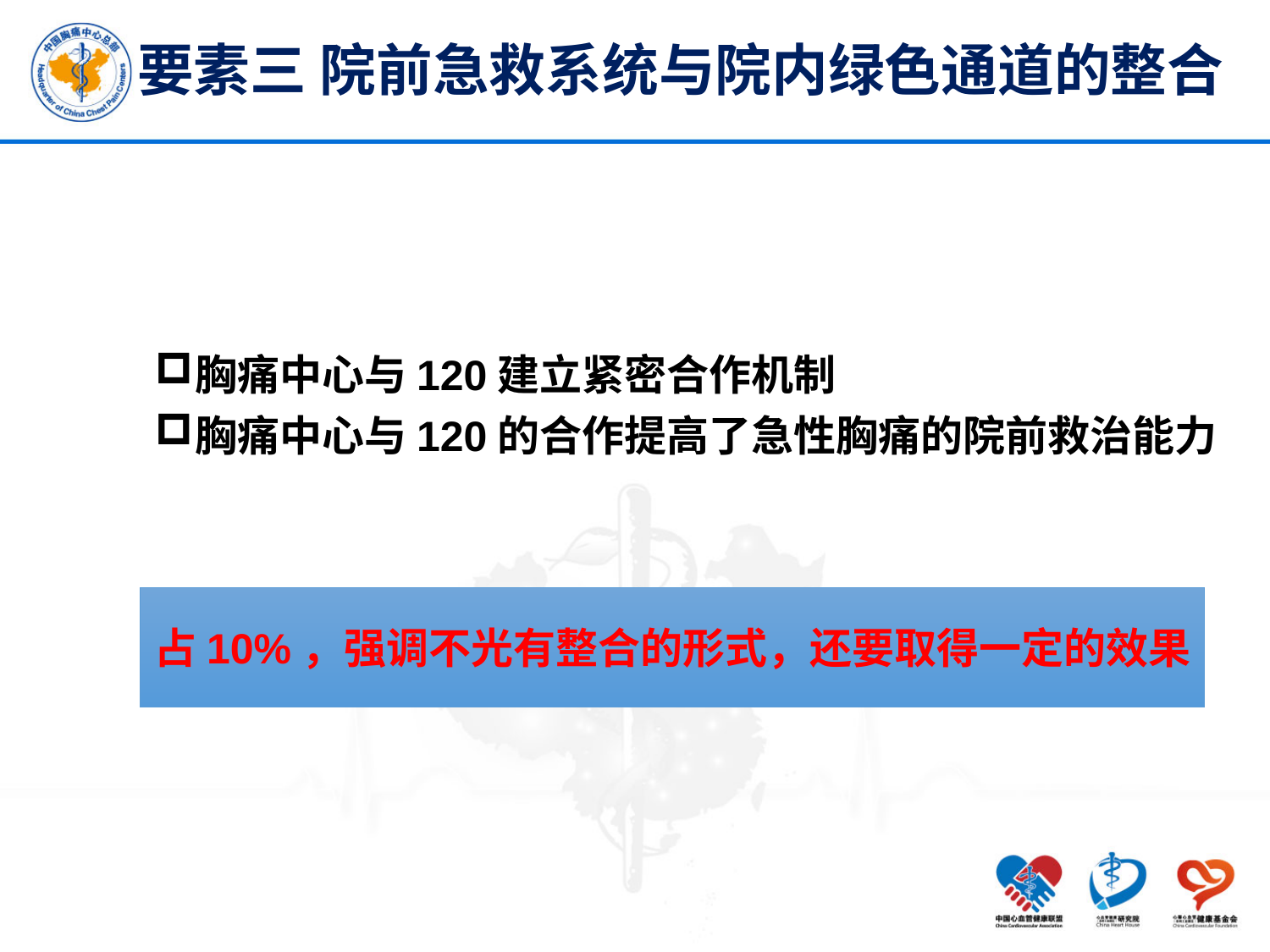

要素三 院前急救系统与院内绿色通道的整合
胸痛中心与120建立紧密合作机制
胸痛中心与120的合作提高了急性胸痛的院前救治能力

占10%，强调不光有整合的形式，还要取得一定的效果